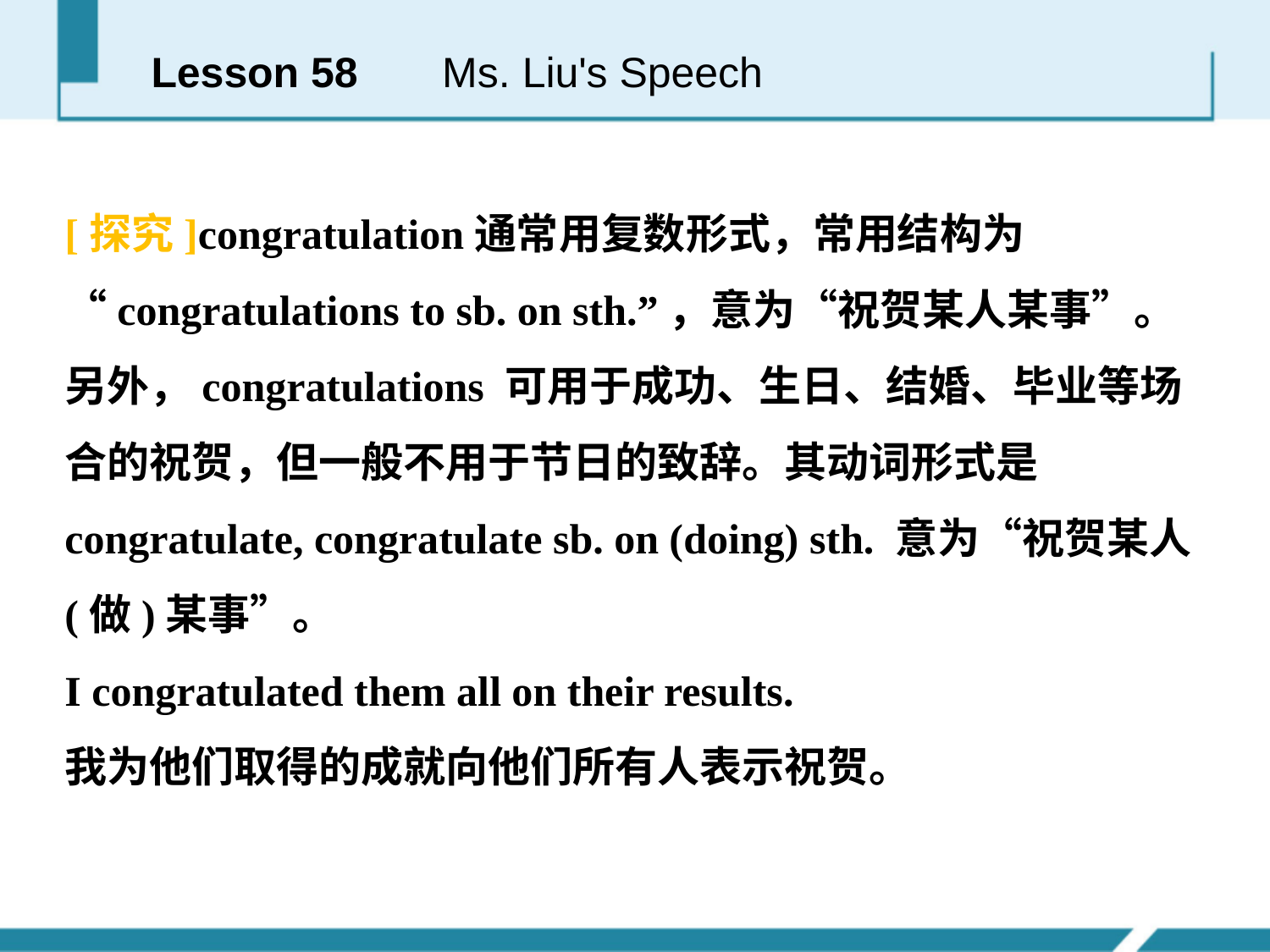

Lesson 58 　 Ms. Liu's Speech
[探究]congratulation通常用复数形式，常用结构为 “congratulations to sb. on sth.”，意为“祝贺某人某事”。另外，congratulations 可用于成功、生日、结婚、毕业等场合的祝贺，但一般不用于节日的致辞。其动词形式是congratulate, congratulate sb. on (doing) sth. 意为“祝贺某人(做)某事”。
I congratulated them all on their results.
我为他们取得的成就向他们所有人表示祝贺。